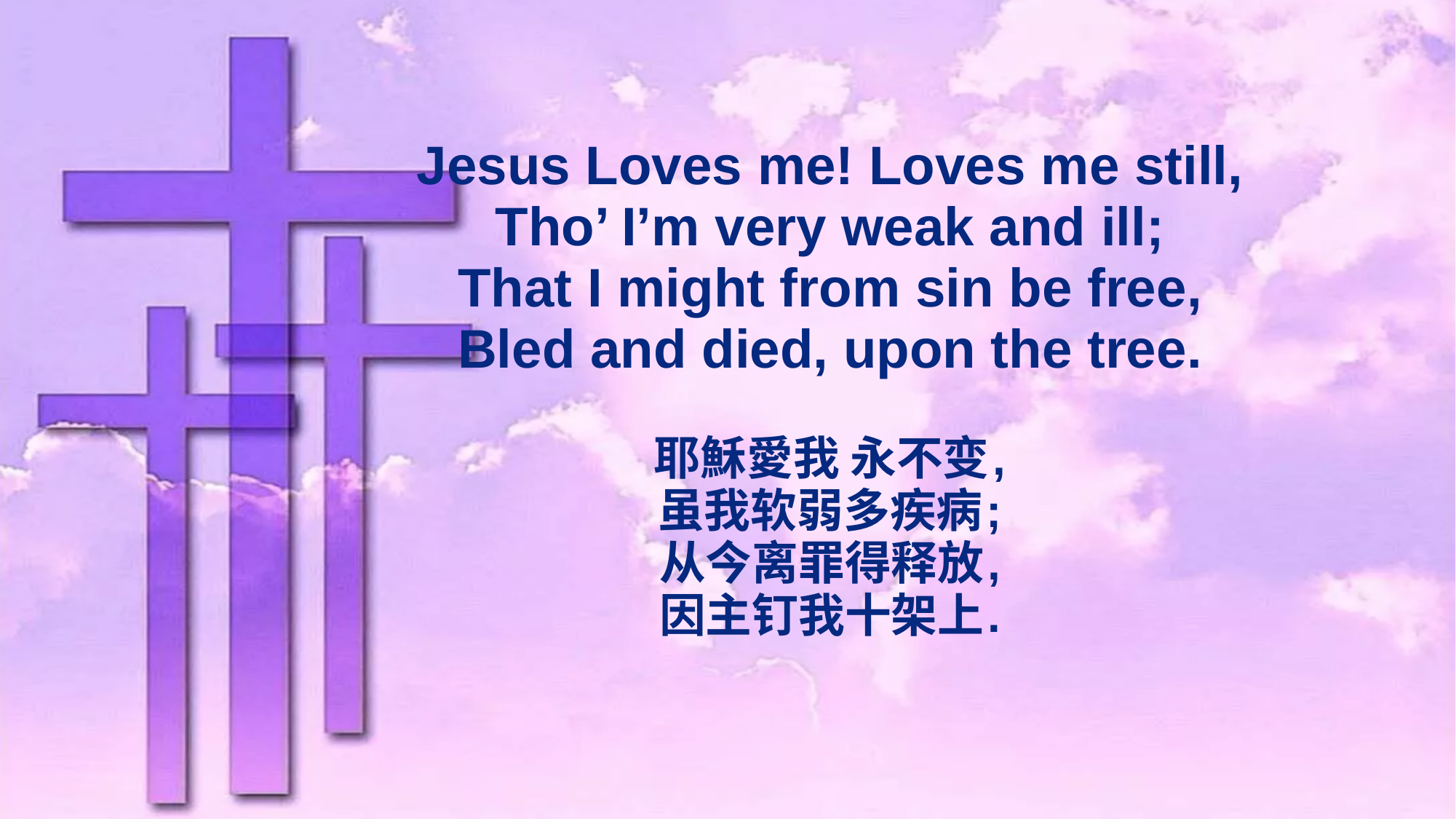

Jesus Loves me! Loves me still,
Tho’ I’m very weak and ill;
That I might from sin be free,
Bled and died, upon the tree.

耶穌愛我 永不变,
虽我软弱多疾病;
从今离罪得释放,
因主钉我十架上.